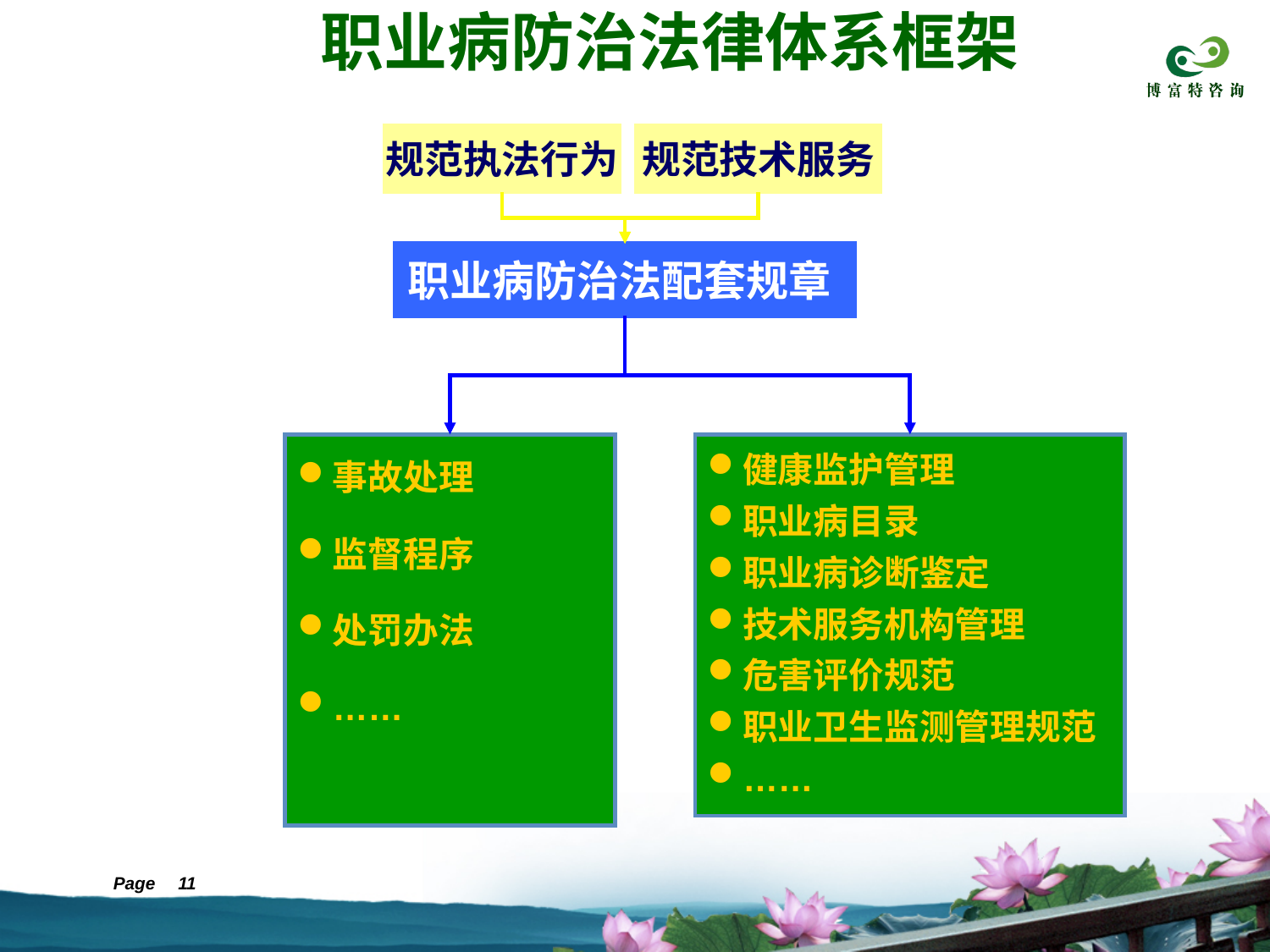

职业病防治法律体系框架
规范执法行为
规范技术服务
职业病防治法配套规章
事故处理
监督程序
处罚办法
……

健康监护管理
职业病目录
职业病诊断鉴定
技术服务机构管理
危害评价规范
职业卫生监测管理规范
……